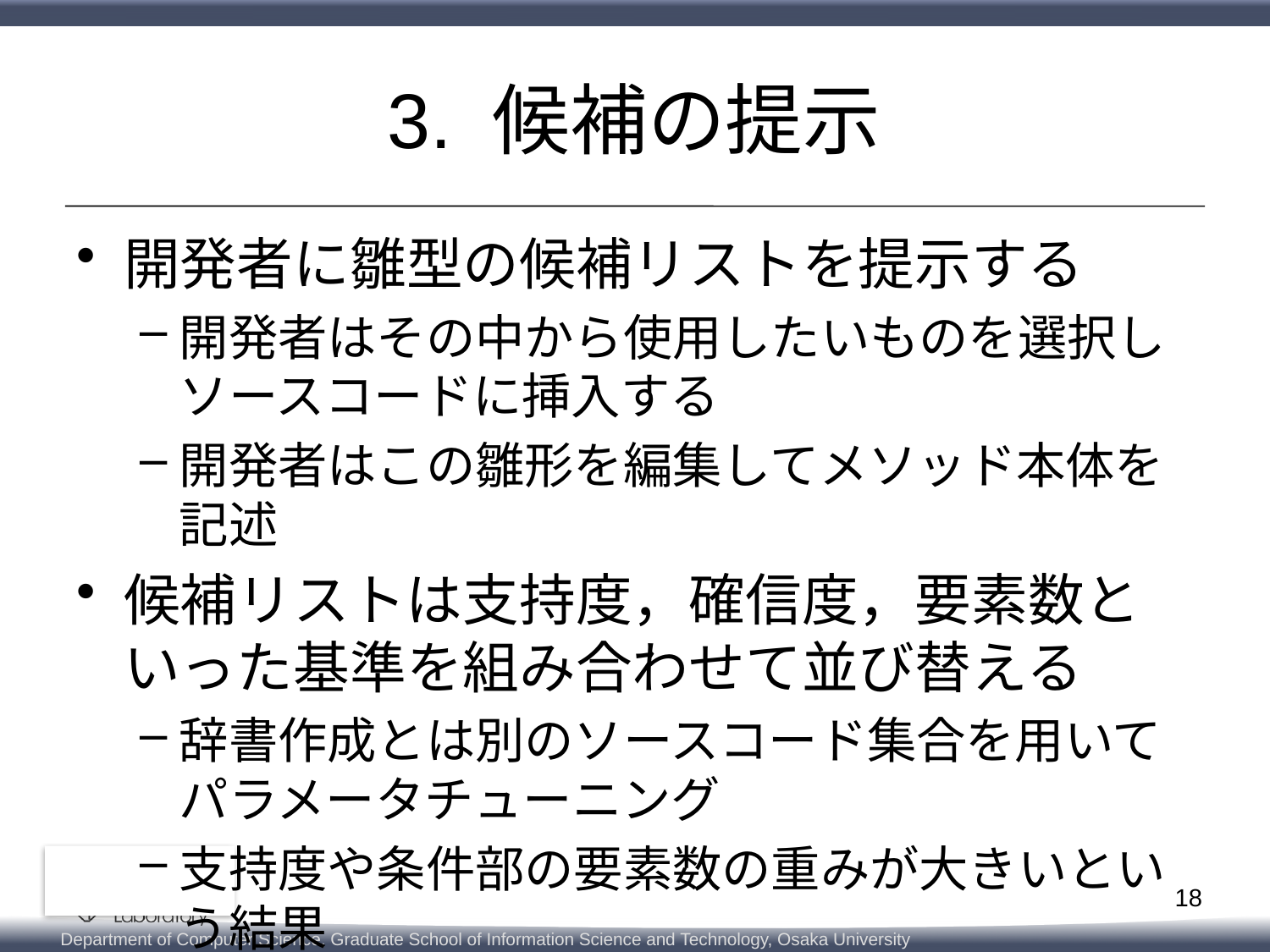

# 3. 候補の提示
開発者に雛型の候補リストを提示する
開発者はその中から使用したいものを選択し
ソースコードに挿入する
開発者はこの雛形を編集してメソッド本体を記述
候補リストは支持度，確信度，要素数といった基準を組み合わせて並び替える
辞書作成とは別のソースコード集合を用いて
パラメータチューニング
支持度や条件部の要素数の重みが大きいという結果

18